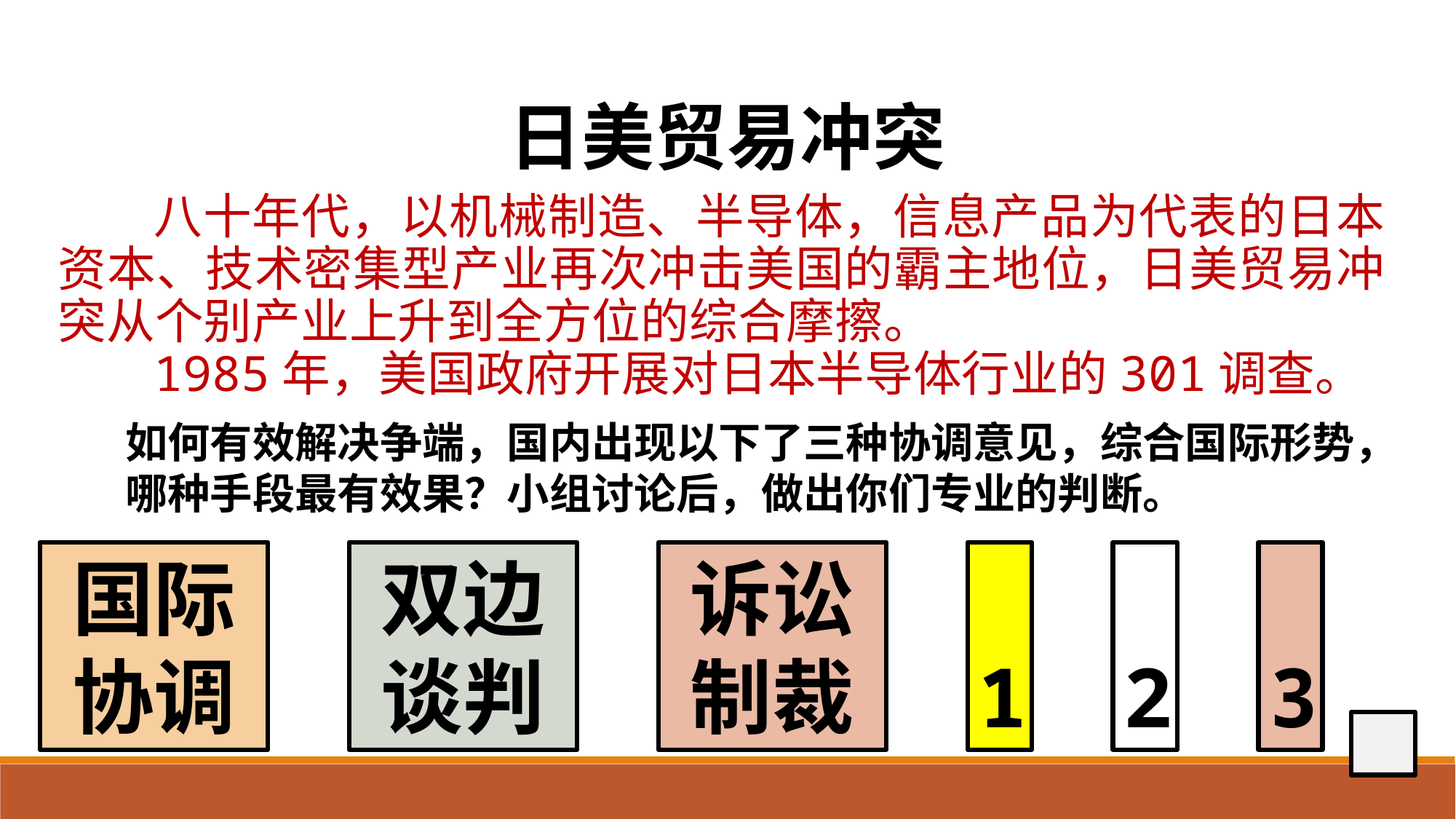

日美贸易冲突
八十年代，以机械制造、半导体，信息产品为代表的日本资本、技术密集型产业再次冲击美国的霸主地位，日美贸易冲突从个别产业上升到全方位的综合摩擦。
1985年，美国政府开展对日本半导体行业的301调查。
如何有效解决争端，国内出现以下了三种协调意见，综合国际形势，哪种手段最有效果？小组讨论后，做出你们专业的判断。
国际
协调
双边谈判
诉讼制裁

1

2

3